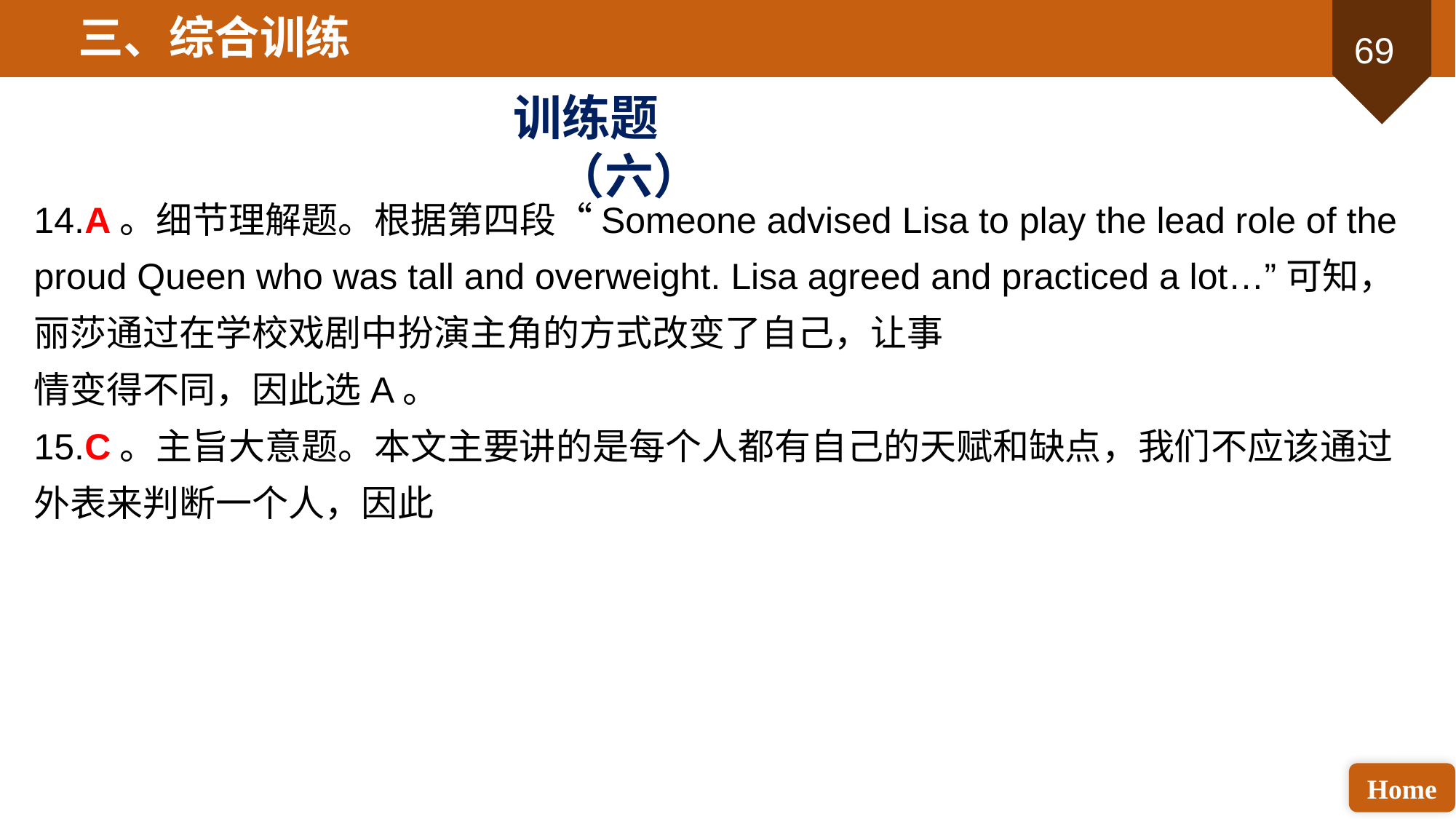

三、综合训练
训练题（六）
14.A。细节理解题。根据第四段“Someone advised Lisa to play the lead role of the proud Queen who was tall and overweight. Lisa agreed and practiced a lot…”可知，丽莎通过在学校戏剧中扮演主角的方式改变了自己，让事
情变得不同，因此选A。
15.C。主旨大意题。本文主要讲的是每个人都有自己的天赋和缺点，我们不应该通过外表来判断一个人，因此